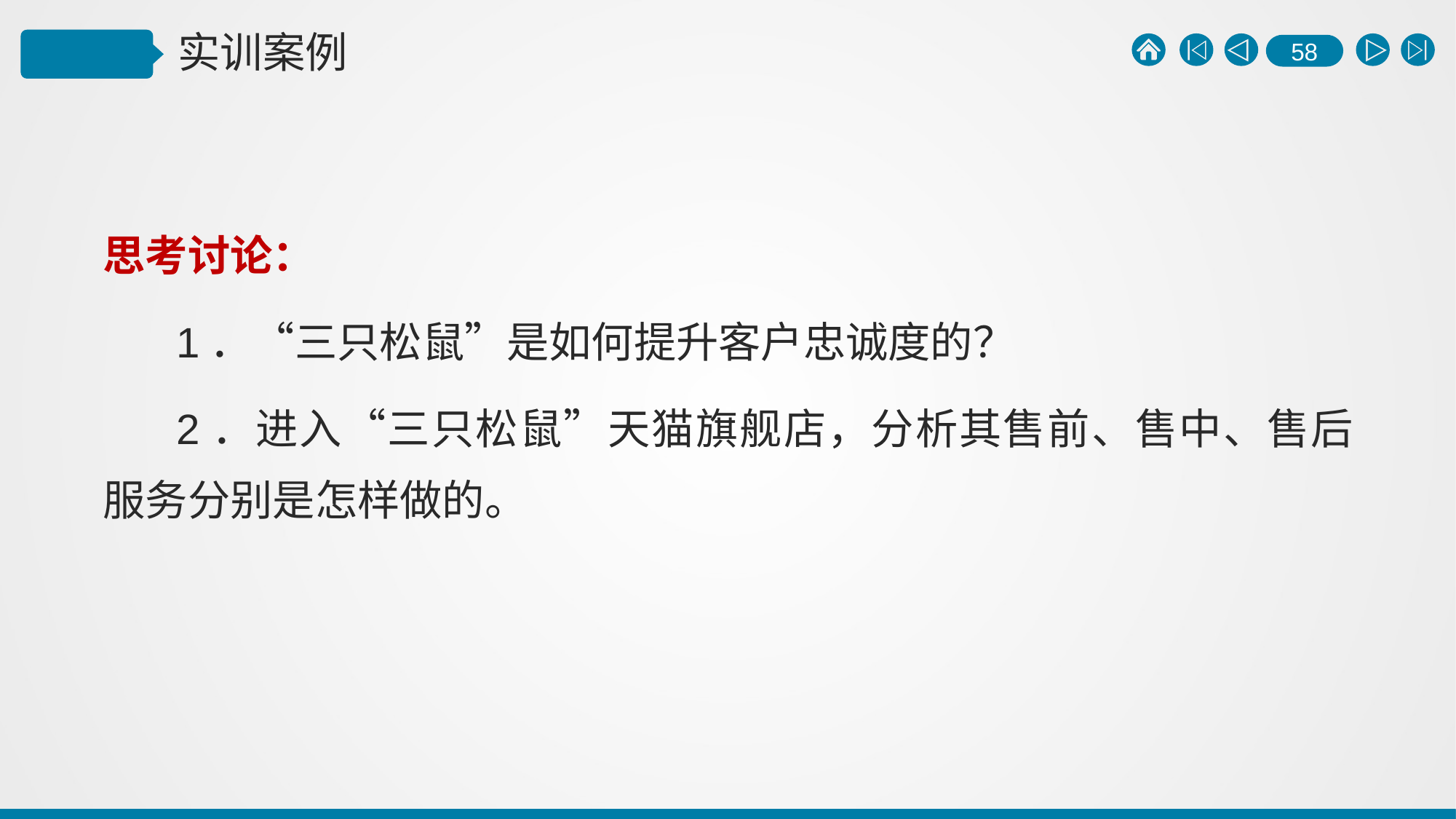

思考讨论：
1．“三只松鼠”是如何提升客户忠诚度的？
2．进入“三只松鼠”天猫旗舰店，分析其售前、售中、售后服务分别是怎样做的。